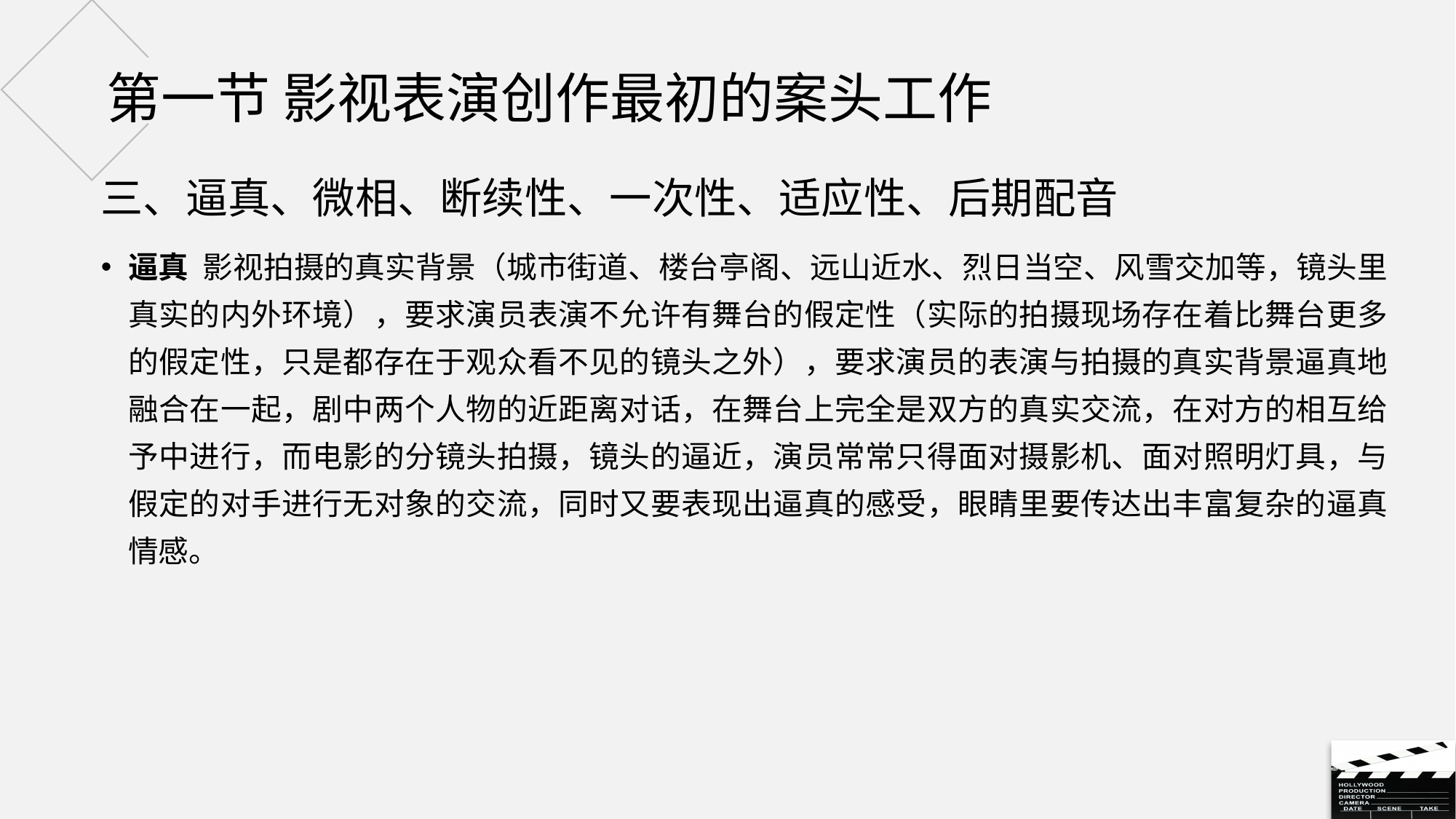

# 第一节 影视表演创作最初的案头工作
三、逼真、微相、断续性、一次性、适应性、后期配音
逼真  影视拍摄的真实背景（城市街道、楼台亭阁、远山近水、烈日当空、风雪交加等，镜头里真实的内外环境），要求演员表演不允许有舞台的假定性（实际的拍摄现场存在着比舞台更多的假定性，只是都存在于观众看不见的镜头之外），要求演员的表演与拍摄的真实背景逼真地融合在一起，剧中两个人物的近距离对话，在舞台上完全是双方的真实交流，在对方的相互给予中进行，而电影的分镜头拍摄，镜头的逼近，演员常常只得面对摄影机、面对照明灯具，与假定的对手进行无对象的交流，同时又要表现出逼真的感受，眼睛里要传达出丰富复杂的逼真情感。